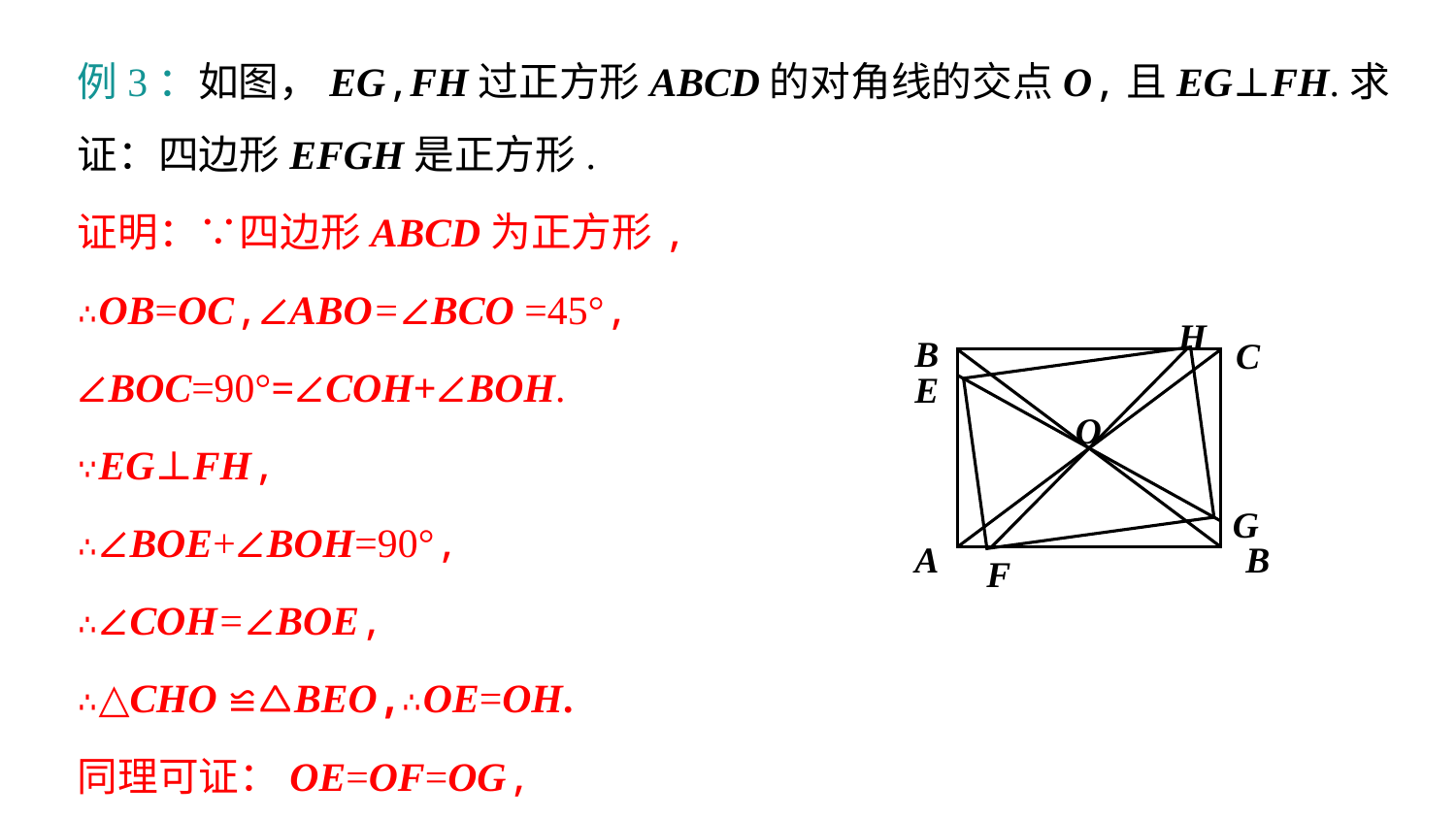

例3：如图，EG,FH过正方形ABCD的对角线的交点O,且EG⊥FH.求证：四边形EFGH是正方形.
证明：∵四边形ABCD为正方形,
∴OB=OC,∠ABO=∠BCO =45°,
∠BOC=90°=∠COH+∠BOH.
∵EG⊥FH,
∴∠BOE+∠BOH=90°,
∴∠COH=∠BOE,
∴△CHO ≌△BEO,∴OE=OH.
同理可证：OE=OF=OG,
H
B
C

E

O
G
B
A
F